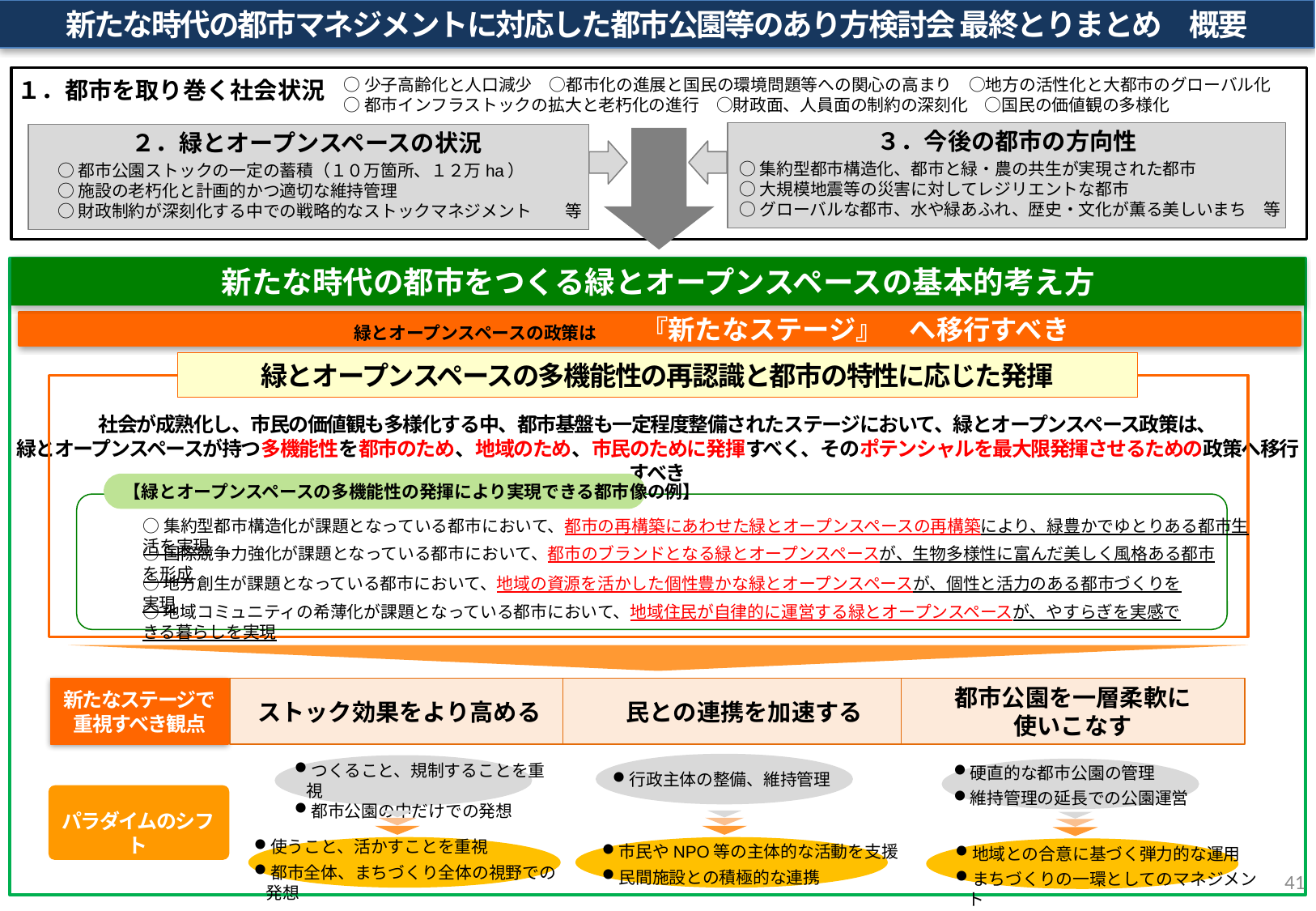

新たな時代の都市マネジメントに対応した都市公園等のあり方検討会 最終とりまとめ　概要

○少子高齢化と人口減少　○都市化の進展と国民の環境問題等への関心の高まり　○地方の活性化と大都市のグローバル化
○都市インフラストックの拡大と老朽化の進行　○財政面、人員面の制約の深刻化　○国民の価値観の多様化
１．都市を取り巻く社会状況
３．今後の都市の方向性

○集約型都市構造化、都市と緑・農の共生が実現された都市
○大規模地震等の災害に対してレジリエントな都市
○グローバルな都市、水や緑あふれ、歴史・文化が薫る美しいまち　等
２．緑とオープンスペースの状況

○都市公園ストックの一定の蓄積（１０万箇所、１２万ha）
○施設の老朽化と計画的かつ適切な維持管理
○財政制約が深刻化する中での戦略的なストックマネジメント　　等

新たな時代の都市をつくる緑とオープンスペースの基本的考え方

　　　　　　　　　　　　　　　　　　　緑とオープンスペースの政策は　　『新たなステージ』　へ移行すべき
緑とオープンスペースの多機能性の再認識と都市の特性に応じた発揮

社会が成熟化し、市民の価値観も多様化する中、都市基盤も一定程度整備されたステージにおいて、緑とオープンスペース政策は、
緑とオープンスペースが持つ多機能性を都市のため、地域のため、市民のために発揮すべく、そのポテンシャルを最大限発揮させるための政策へ移行すべき

【緑とオープンスペースの多機能性の発揮により実現できる都市像の例】

○集約型都市構造化が課題となっている都市において、都市の再構築にあわせた緑とオープンスペースの再構築により、緑豊かでゆとりある都市生活を実現
○国際競争力強化が課題となっている都市において、都市のブランドとなる緑とオープンスペースが、生物多様性に富んだ美しく風格ある都市を形成
○地方創生が課題となっている都市において、地域の資源を活かした個性豊かな緑とオープンスペースが、個性と活力のある都市づくりを実現
○地域コミュニティの希薄化が課題となっている都市において、地域住民が自律的に運営する緑とオープンスペースが、やすらぎを実感できる暮らしを実現

新たなステージで
重視すべき観点
ストック効果をより高める
　民との連携を加速する
都市公園を一層柔軟に
使いこなす

つくること、規制することを重視
都市公園の中だけでの発想

硬直的な都市公園の管理
維持管理の延長での公園運営

行政主体の整備、維持管理

パラダイムのシフト
使うこと、活かすことを重視
都市全体、まちづくり全体の視野での発想
市民やNPO等の主体的な活動を支援
民間施設との積極的な連携

地域との合意に基づく弾力的な運用
まちづくりの一環としてのマネジメント

41